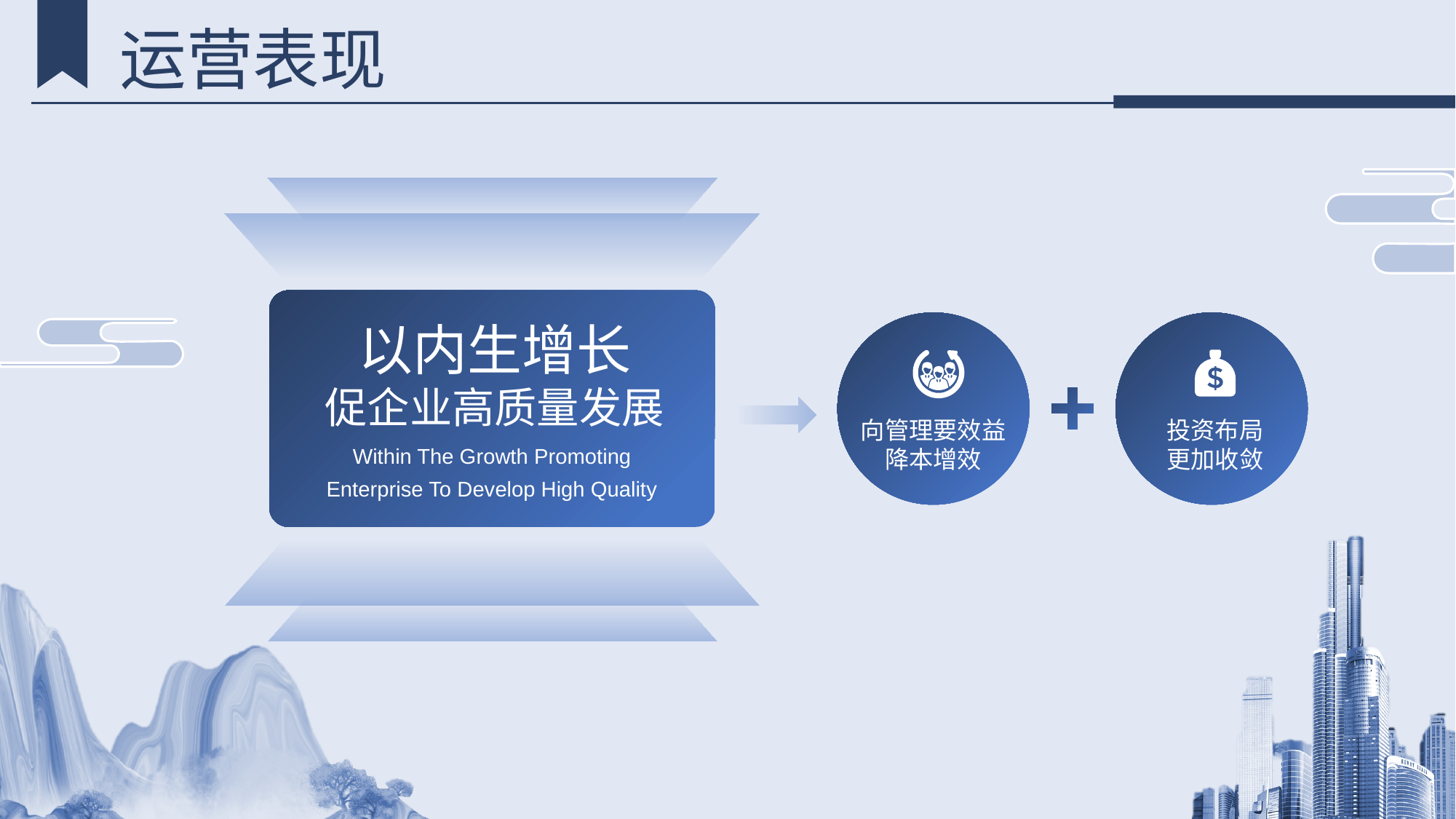

运营表现

以内生增长
促企业高质量发展

向管理要效益
降本增效
投资布局
更加收敛
Within The Growth Promoting Enterprise To Develop High Quality